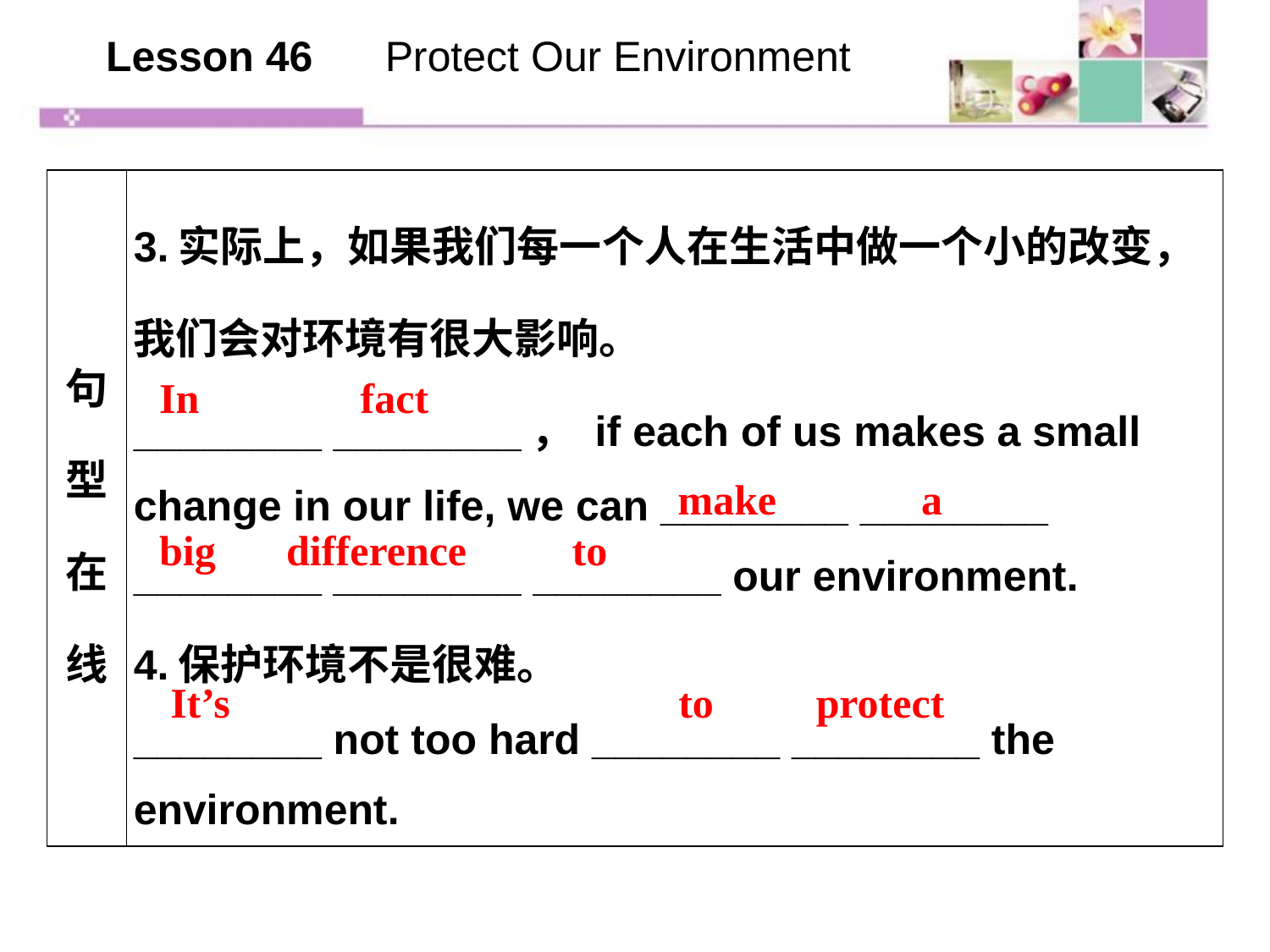

Lesson 46　 Protect Our Environment
| 句型在线 | 3.实际上，如果我们每一个人在生活中做一个小的改变，我们会对环境有很大影响。 \_\_\_\_\_\_\_\_ \_\_\_\_\_\_\_\_， if each of us makes a small change in our life, we can \_\_\_\_\_\_\_\_ \_\_\_\_\_\_\_\_ \_\_\_\_\_\_\_\_ \_\_\_\_\_\_\_\_ \_\_\_\_\_\_\_\_ our environment. 4.保护环境不是很难。 \_\_\_\_\_\_\_\_ not too hard \_\_\_\_\_\_\_\_ \_\_\_\_\_\_\_\_ the environment. |
| --- | --- |
In 	       fact

		                         make 		a 	      big 	difference 	   to
It’s				to  	 protect